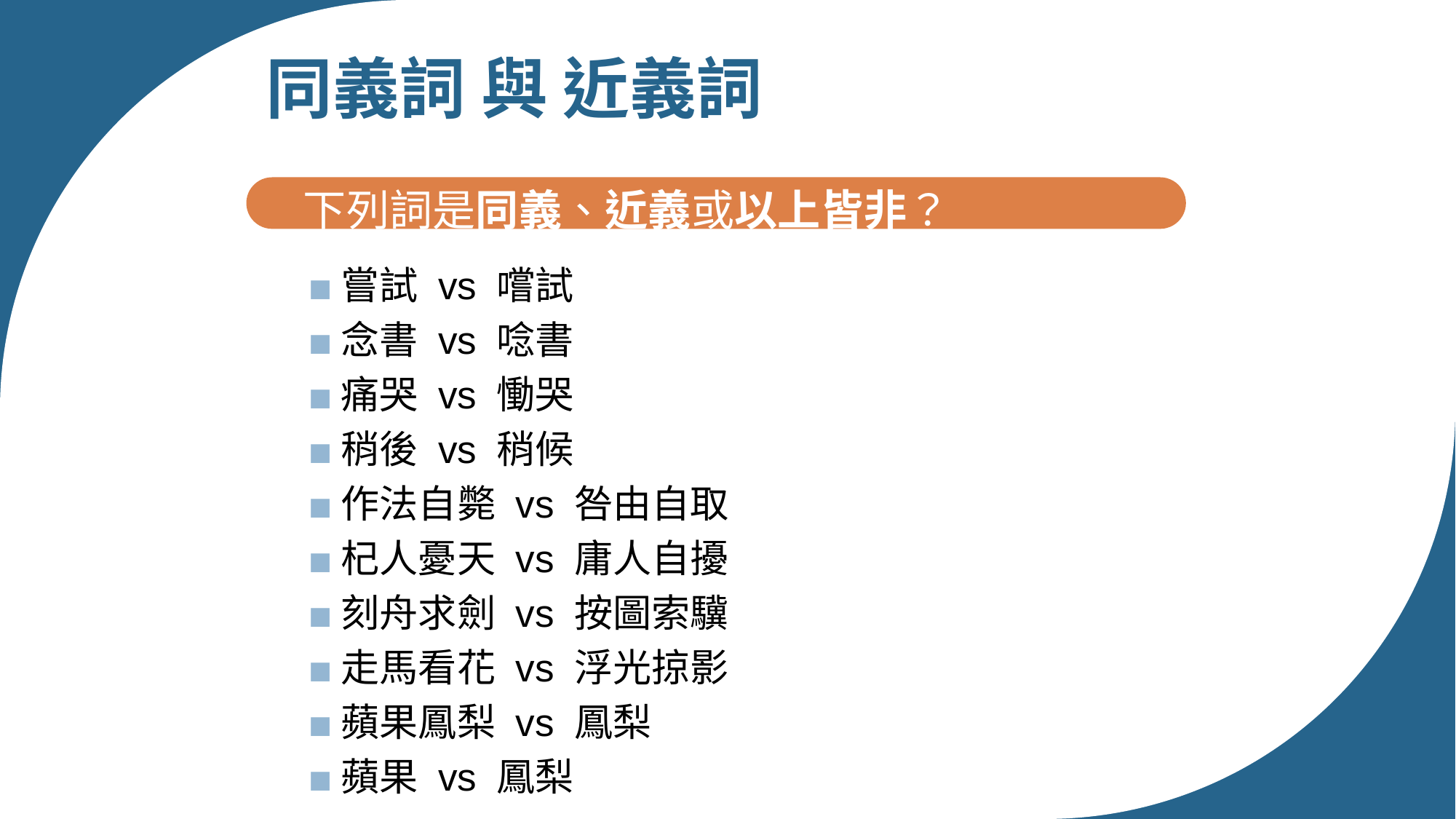

# 同義詞 與 近義詞

下列詞是同義、近義或以上皆非？
嘗試 vs 嚐試
念書 vs 唸書
痛哭 vs 慟哭
稍後 vs 稍候
作法自斃 vs 咎由自取
杞人憂天 vs 庸人自擾
刻舟求劍 vs 按圖索驥
走馬看花 vs 浮光掠影
蘋果鳳梨 vs 鳳梨
蘋果 vs 鳳梨